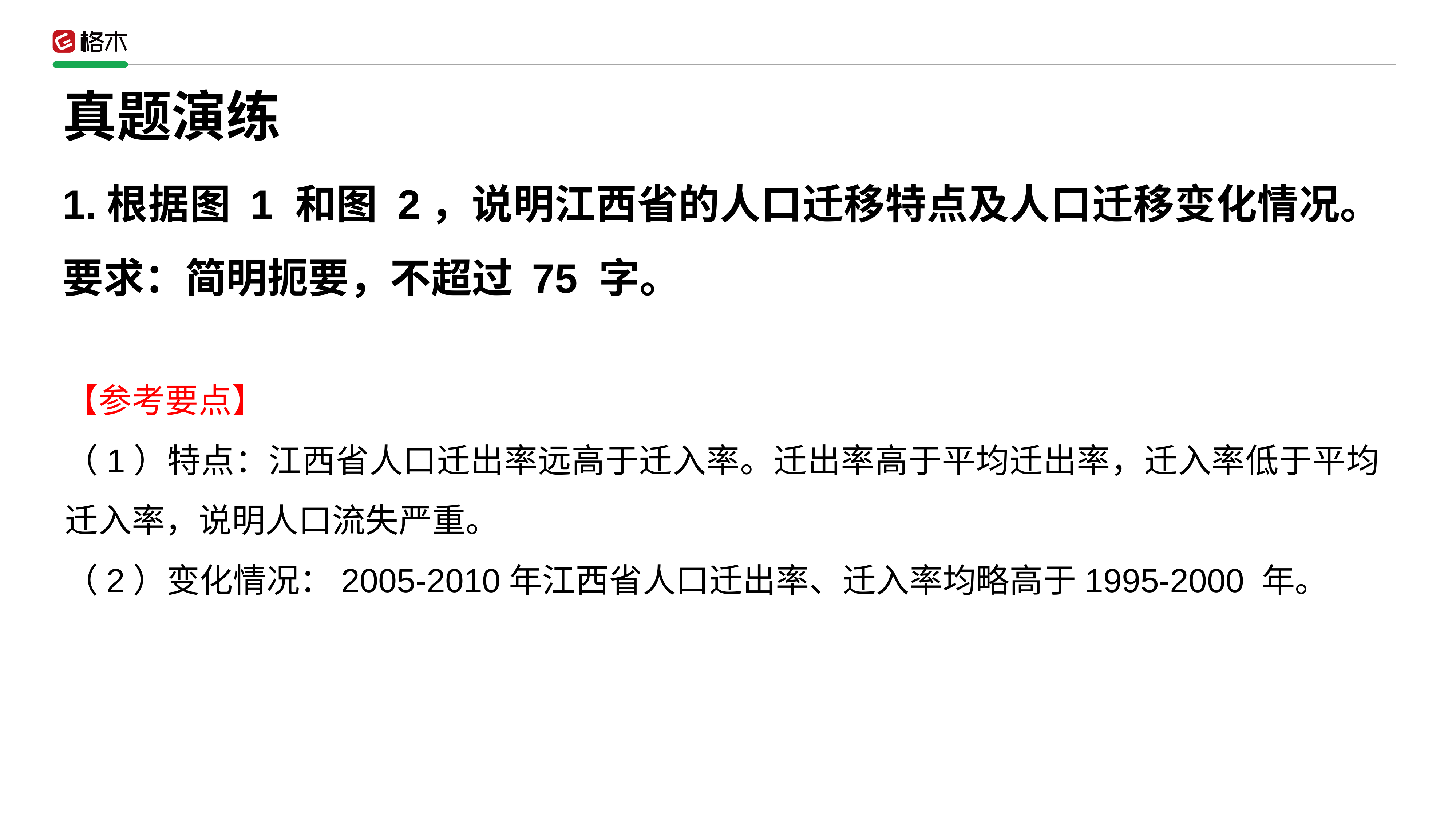

真题演练
1.根据图 1 和图 2，说明江西省的人口迁移特点及人口迁移变化情况。 要求：简明扼要，不超过 75 字。

【参考要点】
（1）特点：江西省人口迁出率远高于迁入率。迁出率高于平均迁出率，迁入率低于平均迁入率，说明人口流失严重。
（2）变化情况：2005-2010年江西省人口迁出率、迁入率均略高于1995-2000 年。